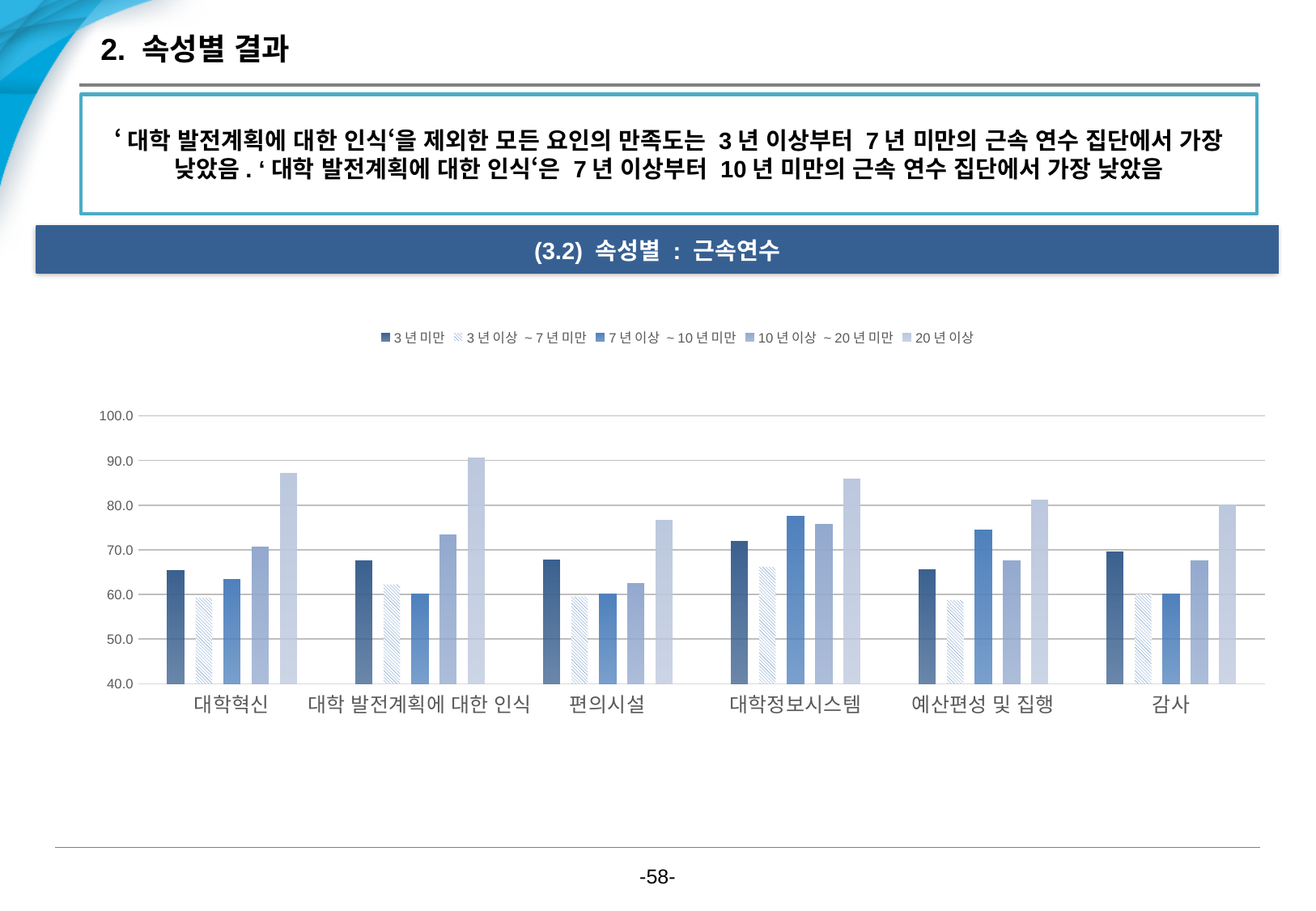

# 2. 속성별 결과

‘대학 발전계획에 대한 인식‘을 제외한 모든 요인의 만족도는 3년 이상부터 7년 미만의 근속 연수 집단에서 가장 낮았음. ‘대학 발전계획에 대한 인식‘은 7년 이상부터 10년 미만의 근속 연수 집단에서 가장 낮았음
(3.2) 속성별 : 근속연수

### Chart

| Category | 3년 미만 | 3년 이상 ~ 7년 미만 | 7년 이상 ~ 10년 미만 | 10년 이상 ~ 20년 미만 | 20년 이상 |
|---|---|---|---|---|---|
| 대학혁신 | 65.33333333333333 | 59.285714285714285 | 63.333333333333336 | 70.625 | 87.08333333333333 |
| 대학 발전계획에 대한 인식 | 67.555555555 | 62.222222221428574 | 60.0 | 73.33333333249999 | 90.55555555583334 |
| 편의시설 | 67.66666666666667 | 59.523809523809526 | 60.0 | 62.5 | 76.66666666666667 |
| 대학정보시스템 | 71.83333333333333 | 66.19047619047619 | 77.5 | 75.625 | 85.83333333333333 |
| 예산편성 및 집행 | 65.55555555566667 | 58.7301587295238 | 74.444444445 | 67.5 | 81.11111111083333 |
| 감사 | 69.55555555533334 | 59.9999999995238 | 60.0 | 67.5 | 79.99999999916666 |
-58-